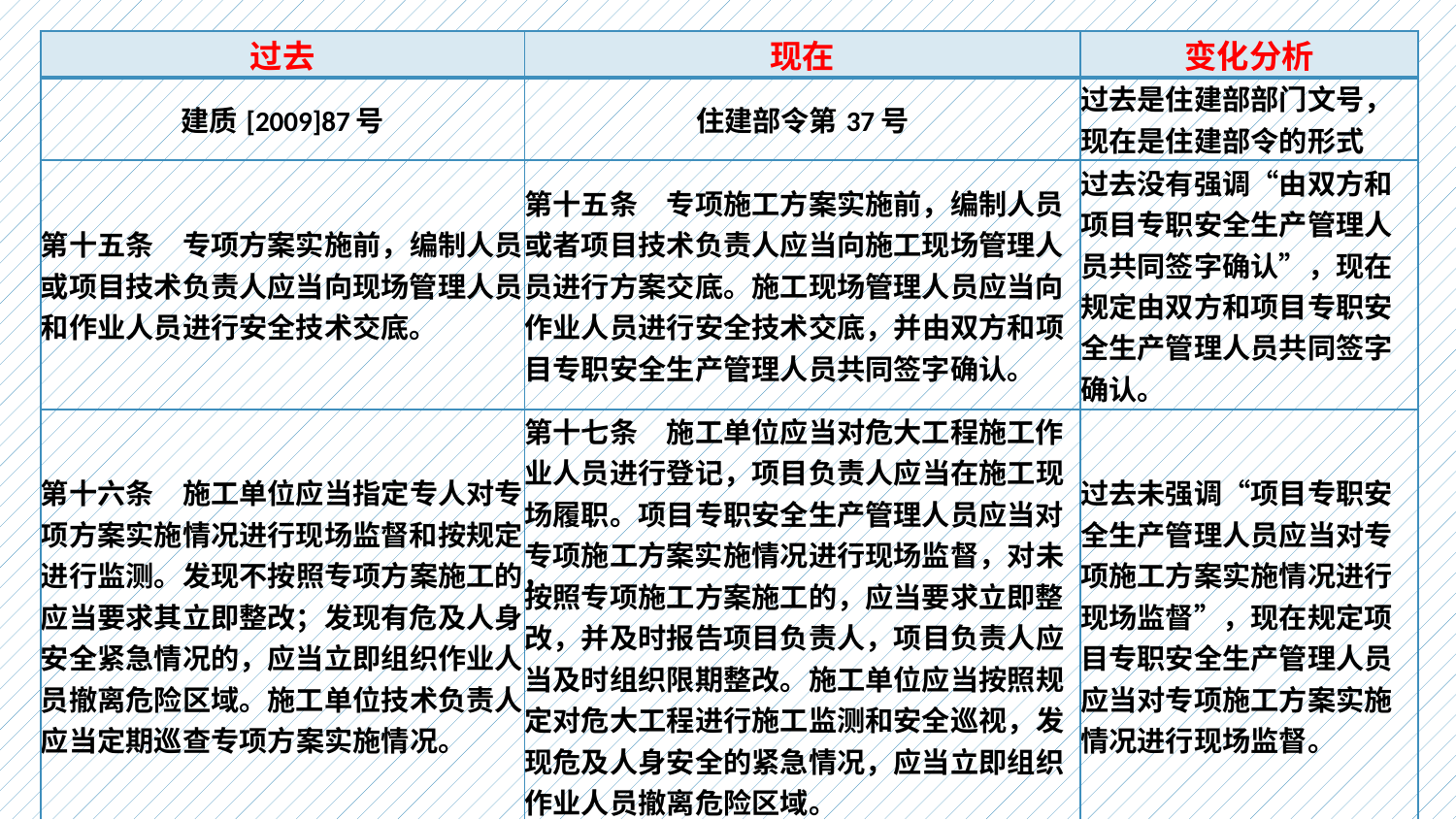

| 过去 | 现在 | 变化分析 |
| --- | --- | --- |
| 建质[2009]87号 | 住建部令第37号 | 过去是住建部部门文号，现在是住建部令的形式 |
| 第十五条　专项方案实施前，编制人员或项目技术负责人应当向现场管理人员和作业人员进行安全技术交底。 | 第十五条　专项施工方案实施前，编制人员或者项目技术负责人应当向施工现场管理人员进行方案交底。施工现场管理人员应当向作业人员进行安全技术交底，并由双方和项目专职安全生产管理人员共同签字确认。 | 过去没有强调“由双方和项目专职安全生产管理人员共同签字确认”，现在规定由双方和项目专职安全生产管理人员共同签字确认。 |
| 第十六条　施工单位应当指定专人对专项方案实施情况进行现场监督和按规定进行监测。发现不按照专项方案施工的，应当要求其立即整改；发现有危及人身安全紧急情况的，应当立即组织作业人员撤离危险区域。施工单位技术负责人应当定期巡查专项方案实施情况。 | 第十七条　施工单位应当对危大工程施工作业人员进行登记，项目负责人应当在施工现场履职。项目专职安全生产管理人员应当对专项施工方案实施情况进行现场监督，对未按照专项施工方案施工的，应当要求立即整改，并及时报告项目负责人，项目负责人应当及时组织限期整改。施工单位应当按照规定对危大工程进行施工监测和安全巡视，发现危及人身安全的紧急情况，应当立即组织作业人员撤离危险区域。 | 过去未强调“项目专职安全生产管理人员应当对专项施工方案实施情况进行现场监督”，现在规定项目专职安全生产管理人员应当对专项施工方案实施情况进行现场监督。 |